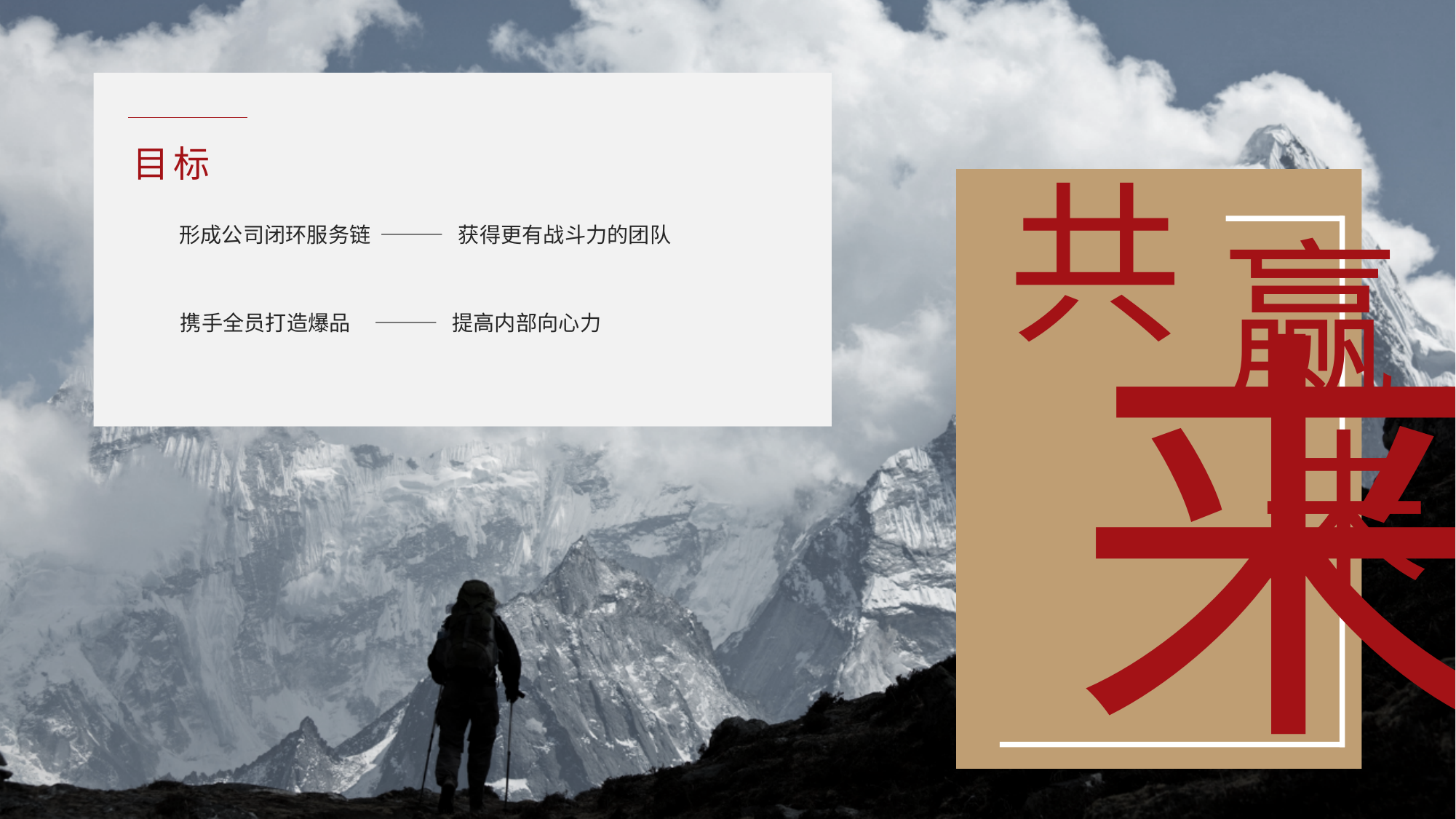

目标
共

赢
形成公司闭环服务链  ———   获得更有战斗力的团队

来
携手全员打造爆品     ———   提高内部向心力
未